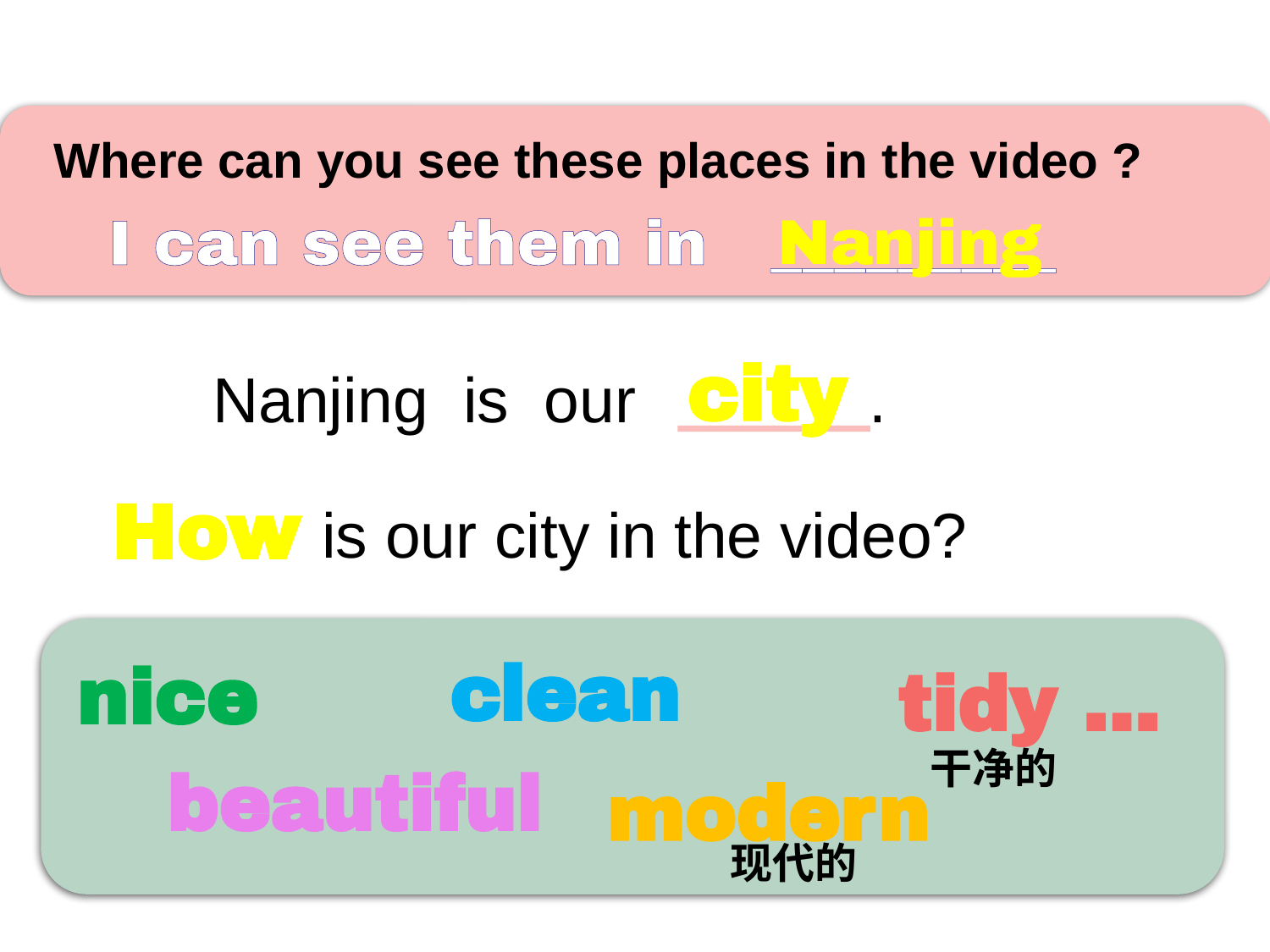

Where can you see these places in the video ?
I can see them in   _________
Nanjing
city
Nanjing  is  our  ______.
How is our city in the video?

clean
nice
tidy ...
 干净的
beautiful
modern
 现代的